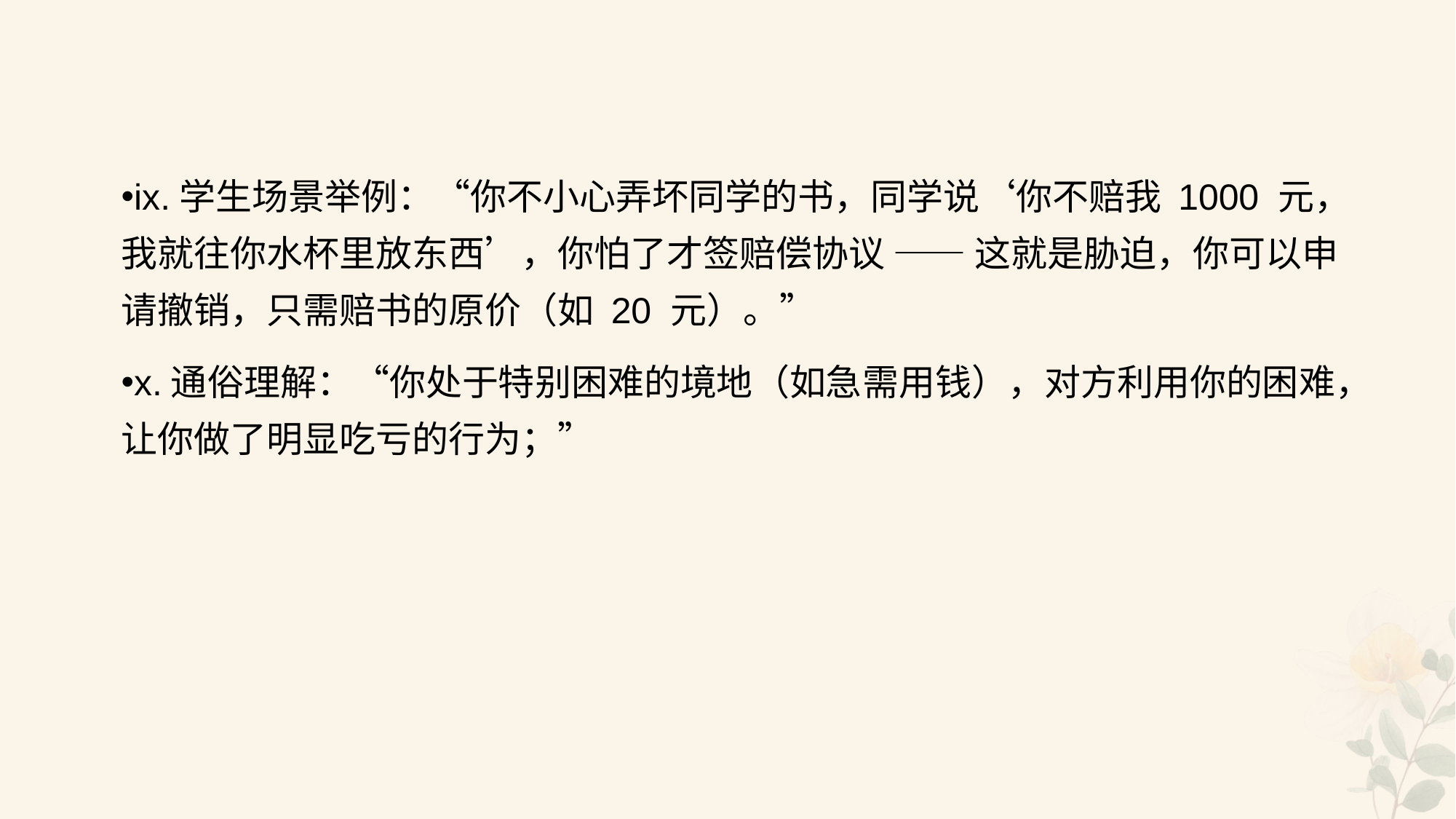

#
ix.学生场景举例：“你不小心弄坏同学的书，同学说‘你不赔我 1000 元，我就往你水杯里放东西’，你怕了才签赔偿协议 —— 这就是胁迫，你可以申请撤销，只需赔书的原价（如 20 元）。”
x.通俗理解：“你处于特别困难的境地（如急需用钱），对方利用你的困难，让你做了明显吃亏的行为；”